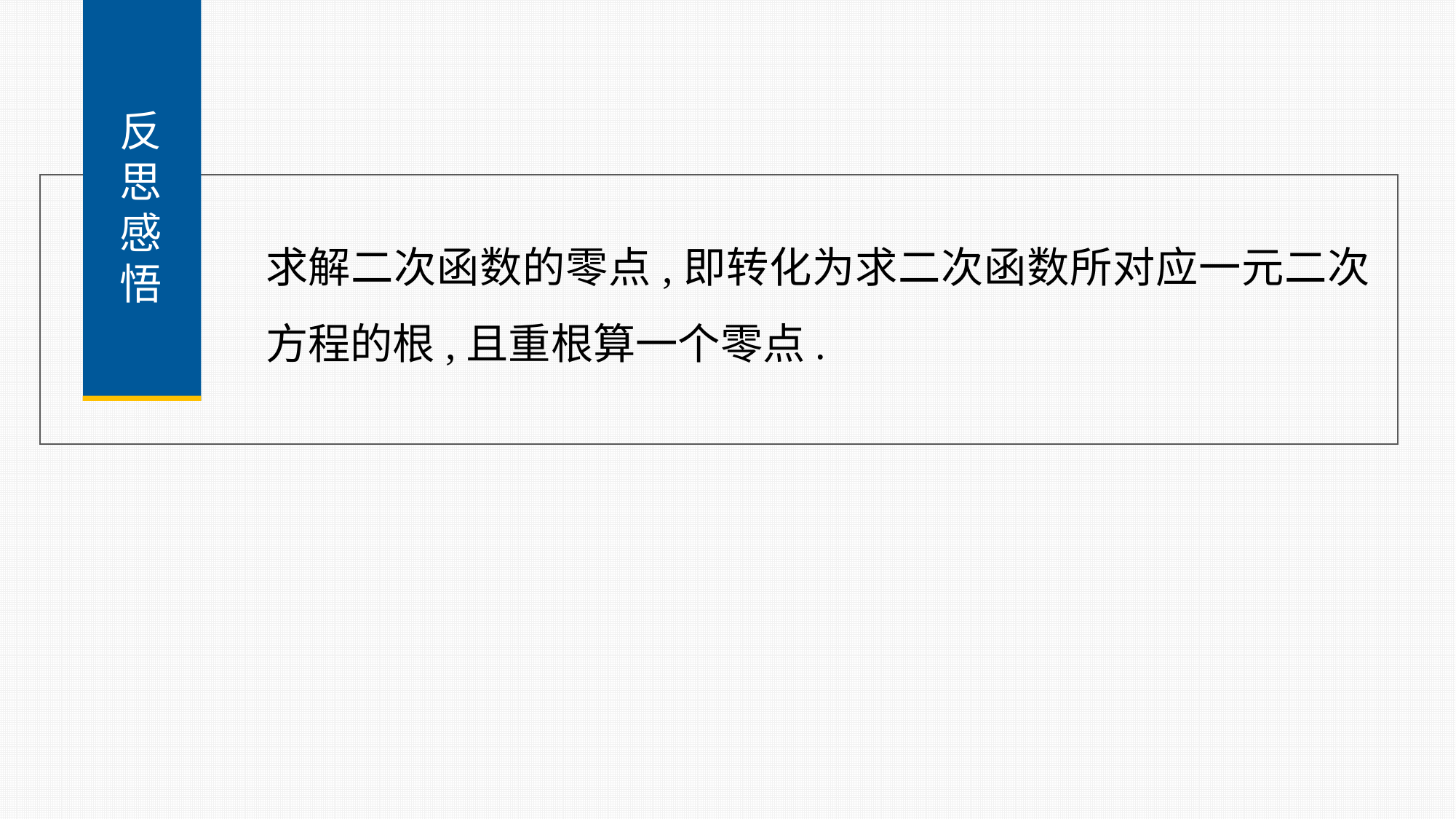

反
思
感
悟

求解二次函数的零点,即转化为求二次函数所对应一元二次方程的根,且重根算一个零点.